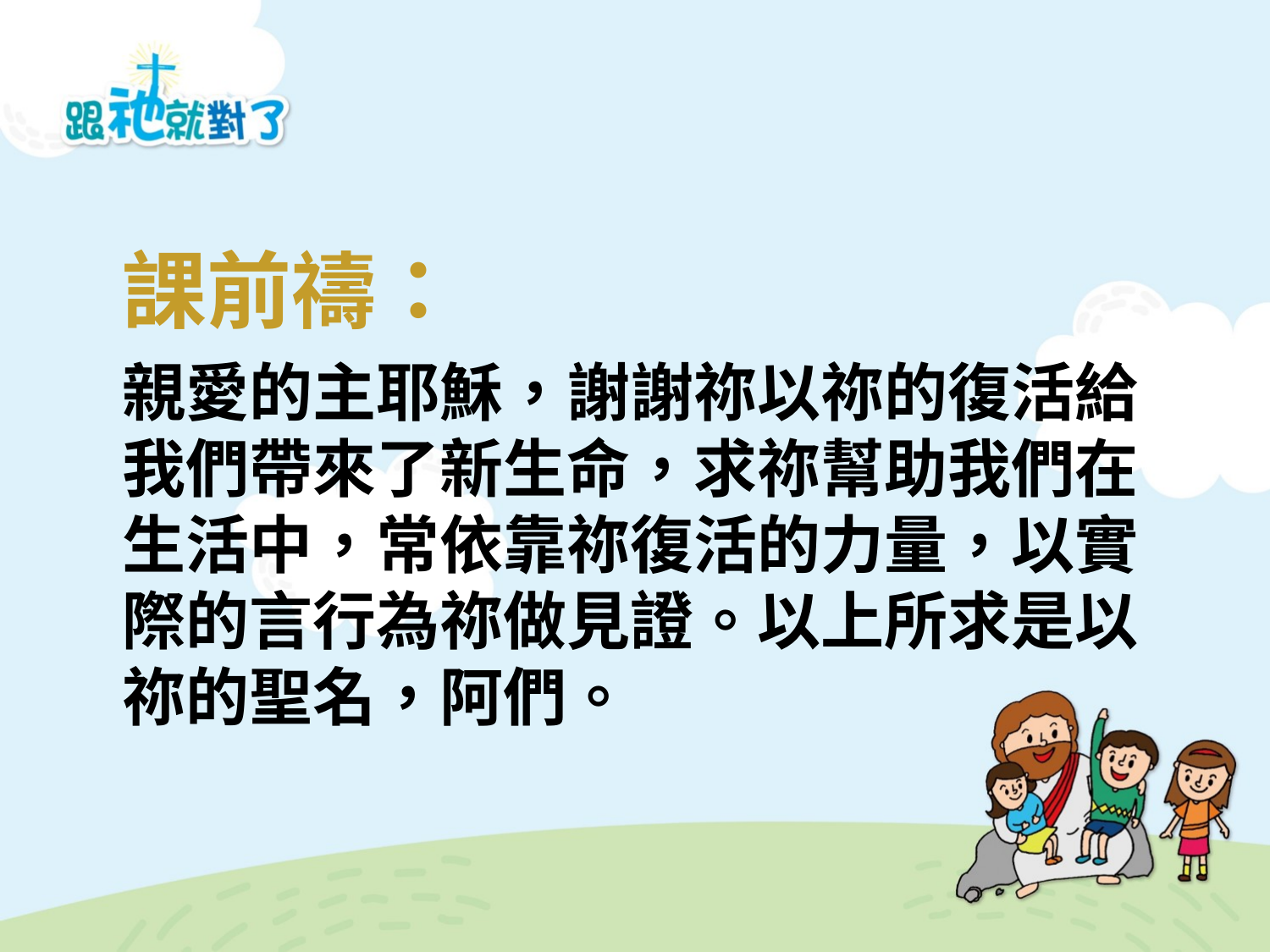

課前禱：
親愛的主耶穌，謝謝祢以祢的復活給我們帶來了新生命，求祢幫助我們在生活中，常依靠祢復活的力量，以實際的言行為祢做見證。以上所求是以祢的聖名，阿們。